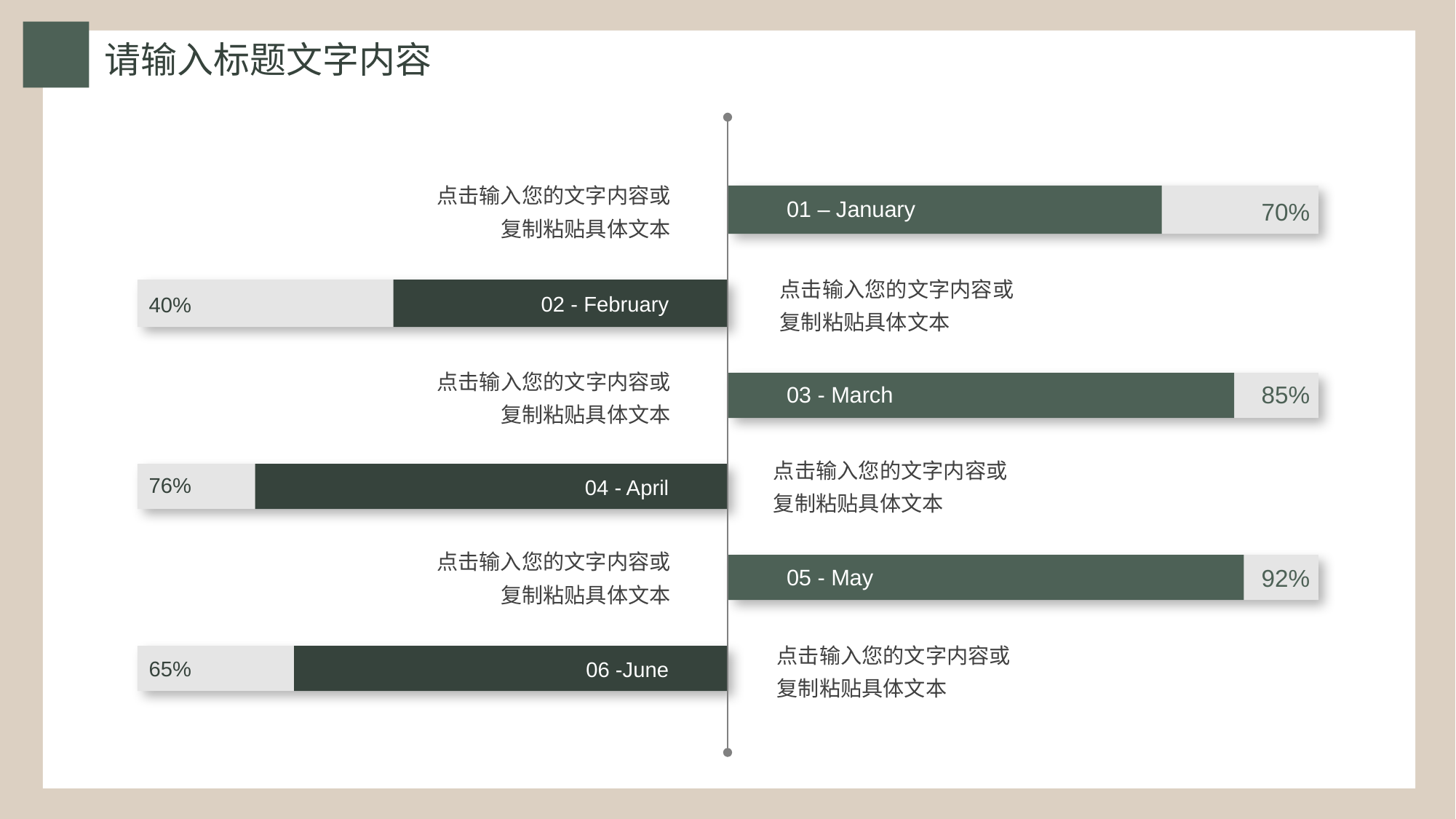

请输入标题文字内容

点击输入您的文字内容或复制粘贴具体文本

01 – January
70%

点击输入您的文字内容或复制粘贴具体文本

02 - February
40%

点击输入您的文字内容或复制粘贴具体文本

85%
03 - March
点击输入您的文字内容或复制粘贴具体文本

76%
04 - April
点击输入您的文字内容或复制粘贴具体文本
92%
05 - May
点击输入您的文字内容或复制粘贴具体文本
65%
06 -June